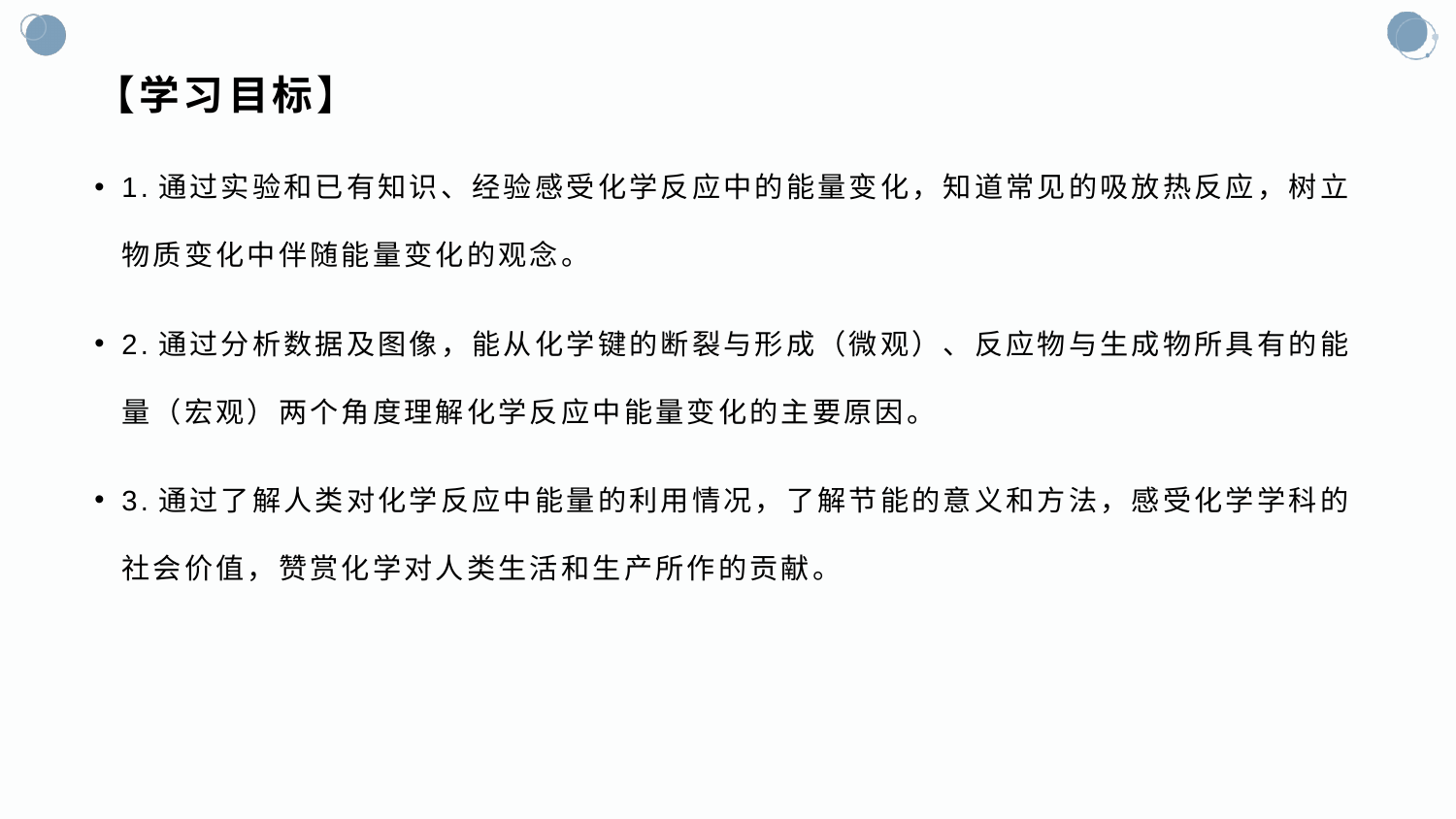

# 【学习目标】
1.通过实验和已有知识、经验感受化学反应中的能量变化，知道常见的吸放热反应，树立物质变化中伴随能量变化的观念。
2.通过分析数据及图像，能从化学键的断裂与形成（微观）、反应物与生成物所具有的能量（宏观）两个角度理解化学反应中能量变化的主要原因。
3.通过了解人类对化学反应中能量的利用情况，了解节能的意义和方法，感受化学学科的社会价值，赞赏化学对人类生活和生产所作的贡献。